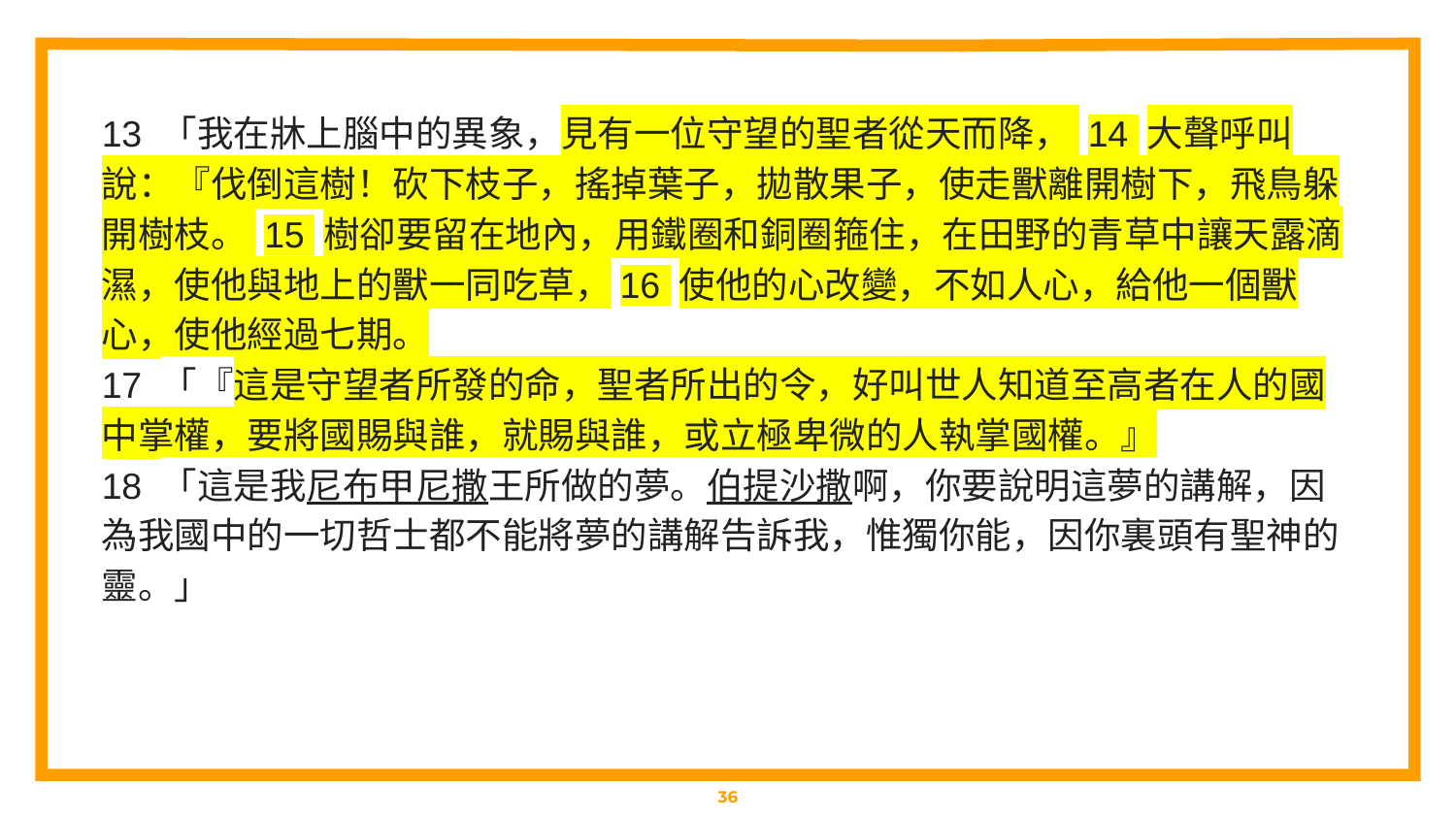

13 「我在牀上腦中的異象，見有一位守望的聖者從天而降， 14 大聲呼叫說：『伐倒這樹！砍下枝子，搖掉葉子，拋散果子，使走獸離開樹下，飛鳥躲開樹枝。 15 樹卻要留在地內，用鐵圈和銅圈箍住，在田野的青草中讓天露滴濕，使他與地上的獸一同吃草，16 使他的心改變，不如人心，給他一個獸心，使他經過七期。
17 「『這是守望者所發的命，聖者所出的令，好叫世人知道至高者在人的國中掌權，要將國賜與誰，就賜與誰，或立極卑微的人執掌國權。』
18 「這是我尼布甲尼撒王所做的夢。伯提沙撒啊，你要說明這夢的講解，因為我國中的一切哲士都不能將夢的講解告訴我，惟獨你能，因你裏頭有聖神的靈。」
36